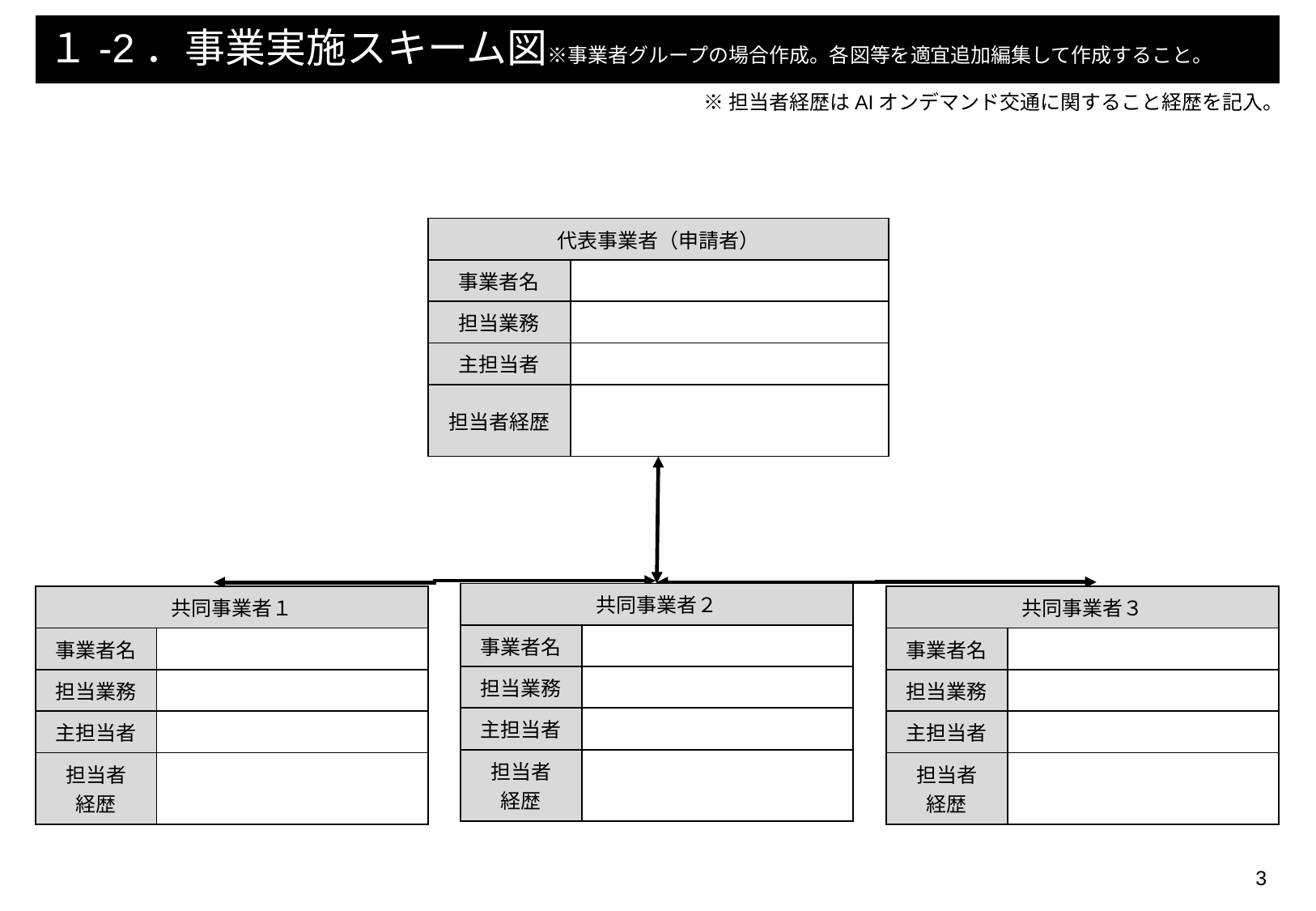

# １-2．事業実施スキーム図※事業者グループの場合作成。各図等を適宜追加編集して作成すること。
※担当者経歴はAIオンデマンド交通に関すること経歴を記入。
| 代表事業者（申請者） |  |
| --- | --- |
| 事業者名 |  |
| 担当業務 |  |
| 主担当者 |  |
| 担当者経歴 |  |
| 共同事業者２ |  |
| --- | --- |
| 事業者名 |  |
| 担当業務 |  |
| 主担当者 |  |
| 担当者 経歴 |  |
| 共同事業者１ |  |
| --- | --- |
| 事業者名 |  |
| 担当業務 |  |
| 主担当者 |  |
| 担当者 経歴 |  |
| 共同事業者３ |  |
| --- | --- |
| 事業者名 |  |
| 担当業務 |  |
| 主担当者 |  |
| 担当者 経歴 |  |
3